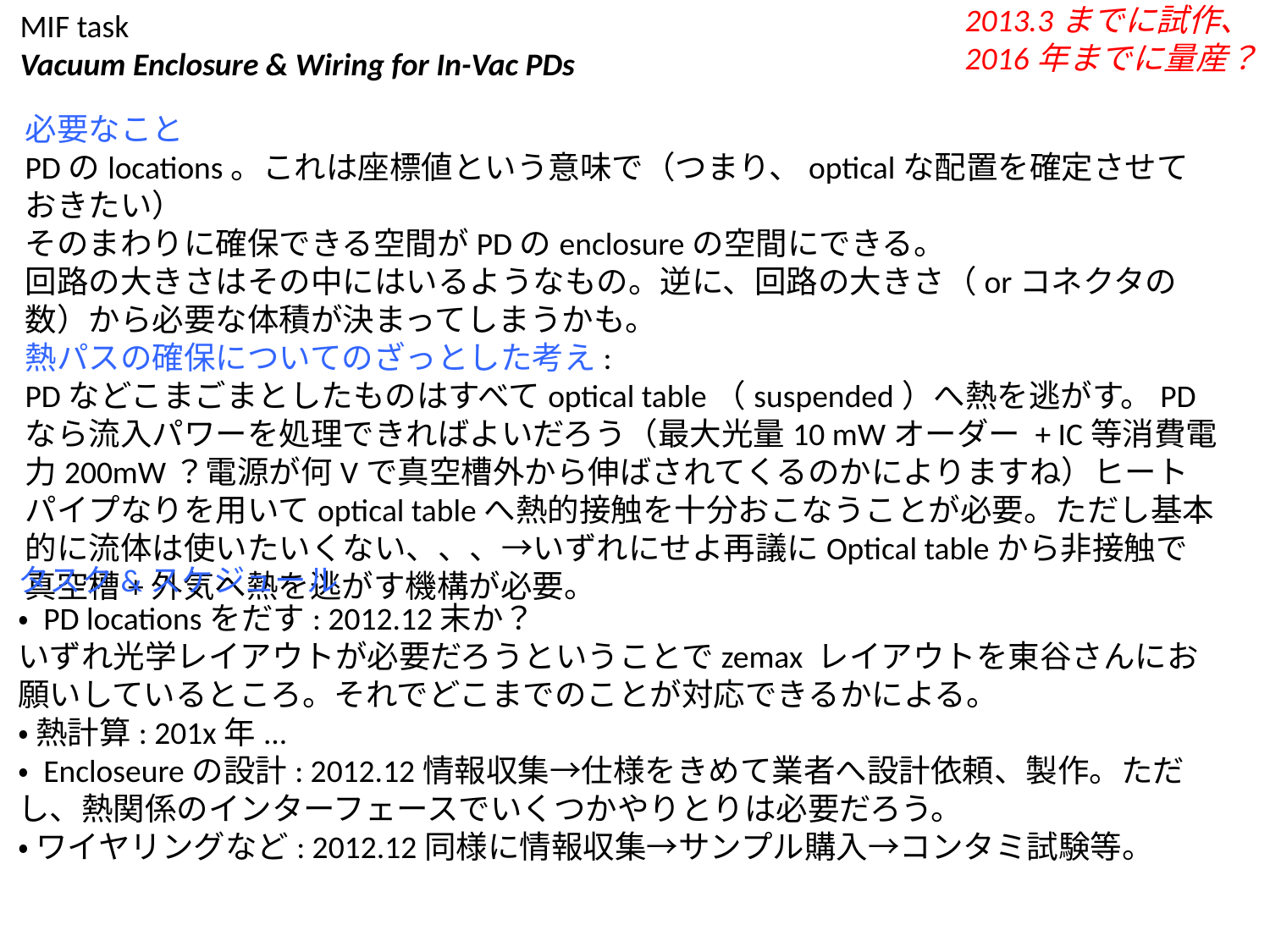

MIF task
Vacuum Enclosure & Wiring for In-Vac PDs
2013.3までに試作、
2016年までに量産？
必要なこと
PDのlocations。これは座標値という意味で（つまり、opticalな配置を確定させておきたい）
そのまわりに確保できる空間がPDのenclosureの空間にできる。
回路の大きさはその中にはいるようなもの。逆に、回路の大きさ（orコネクタの数）から必要な体積が決まってしまうかも。
熱パスの確保についてのざっとした考え:
PDなどこまごまとしたものはすべてoptical table（suspended）へ熱を逃がす。PDなら流入パワーを処理できればよいだろう（最大光量10 mWオーダー + IC等消費電力200mW？電源が何Vで真空槽外から伸ばされてくるのかによりますね）ヒートパイプなりを用いてoptical tableへ熱的接触を十分おこなうことが必要。ただし基本的に流体は使いたいくない、、、→いずれにせよ再議にOptical tableから非接触で真空槽+外気へ熱を逃がす機構が必要。
タスク&スケジュール
・ PD locationsをだす: 2012.12末か？
いずれ光学レイアウトが必要だろうということでzemax レイアウトを東谷さんにお願いしているところ。それでどこまでのことが対応できるかによる。
・ 熱計算: 201x年...
・ Encloseureの設計: 2012.12情報収集→仕様をきめて業者へ設計依頼、製作。ただし、熱関係のインターフェースでいくつかやりとりは必要だろう。
・ ワイヤリングなど: 2012.12同様に情報収集→サンプル購入→コンタミ試験等。